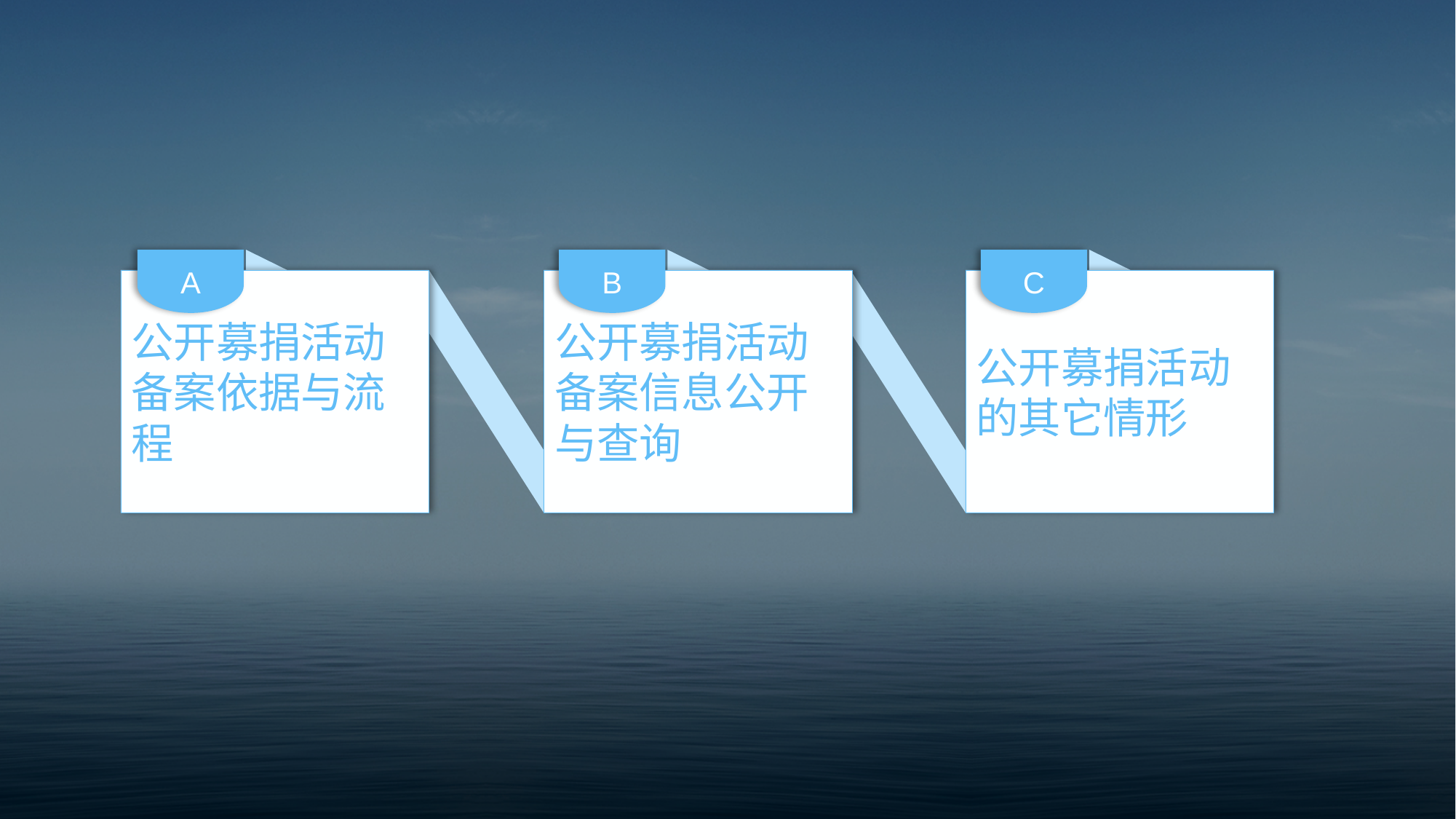

A

公开募捐活动备案依据与流程
B

公开募捐活动备案信息公开与查询
C

公开募捐活动的其它情形